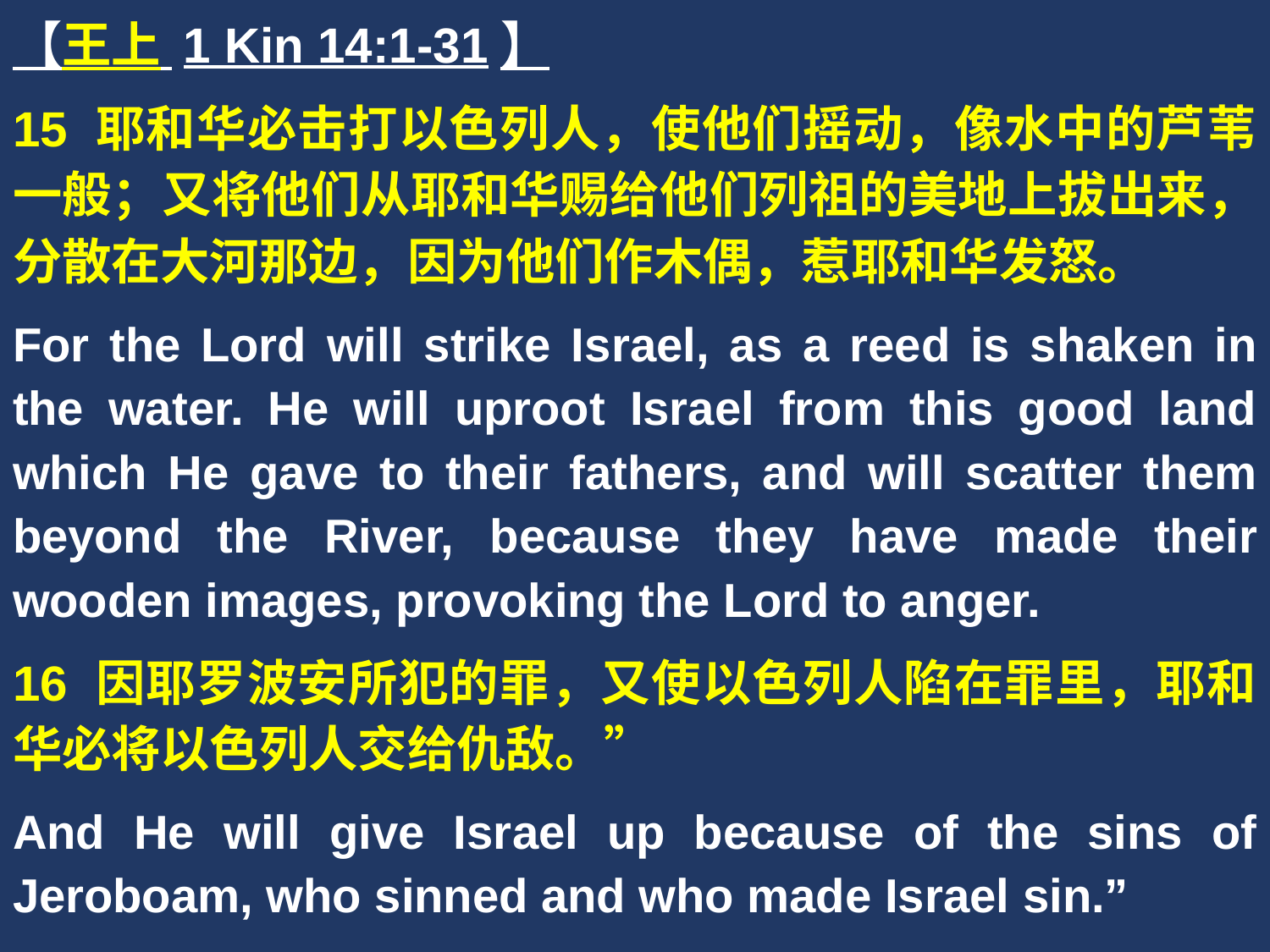

【王上 1 Kin 14:1-31】
15 耶和华必击打以色列人，使他们摇动，像水中的芦苇一般；又将他们从耶和华赐给他们列祖的美地上拔出来，分散在大河那边，因为他们作木偶，惹耶和华发怒。
For the Lord will strike Israel, as a reed is shaken in the water. He will uproot Israel from this good land which He gave to their fathers, and will scatter them beyond the River, because they have made their wooden images, provoking the Lord to anger.
16 因耶罗波安所犯的罪，又使以色列人陷在罪里，耶和华必将以色列人交给仇敌。”
And He will give Israel up because of the sins of Jeroboam, who sinned and who made Israel sin.”